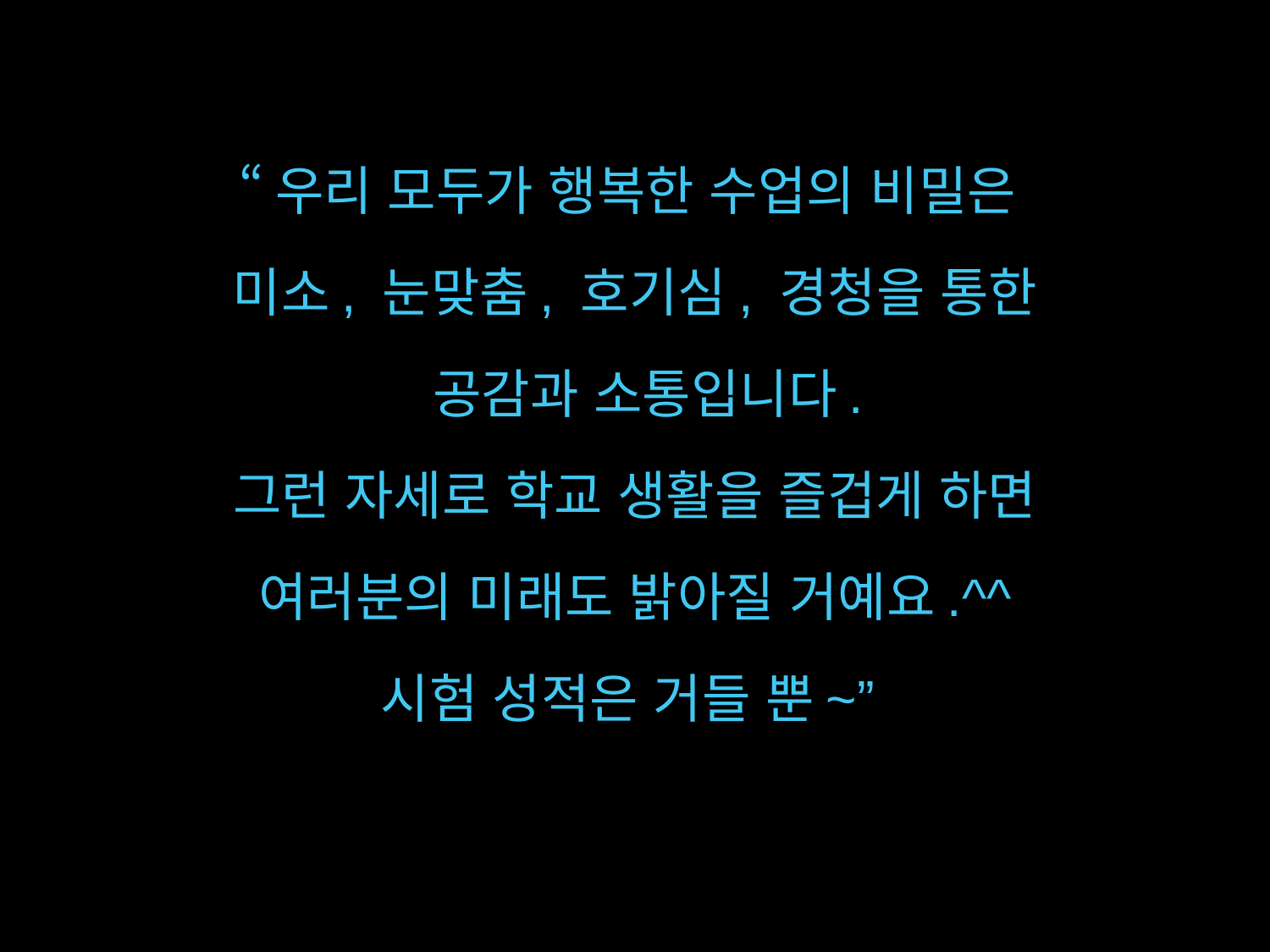

“우리 모두가 행복한 수업의 비밀은
미소, 눈맞춤, 호기심, 경청을 통한
 공감과 소통입니다.
그런 자세로 학교 생활을 즐겁게 하면
여러분의 미래도 밝아질 거예요.^^
시험 성적은 거들 뿐~”